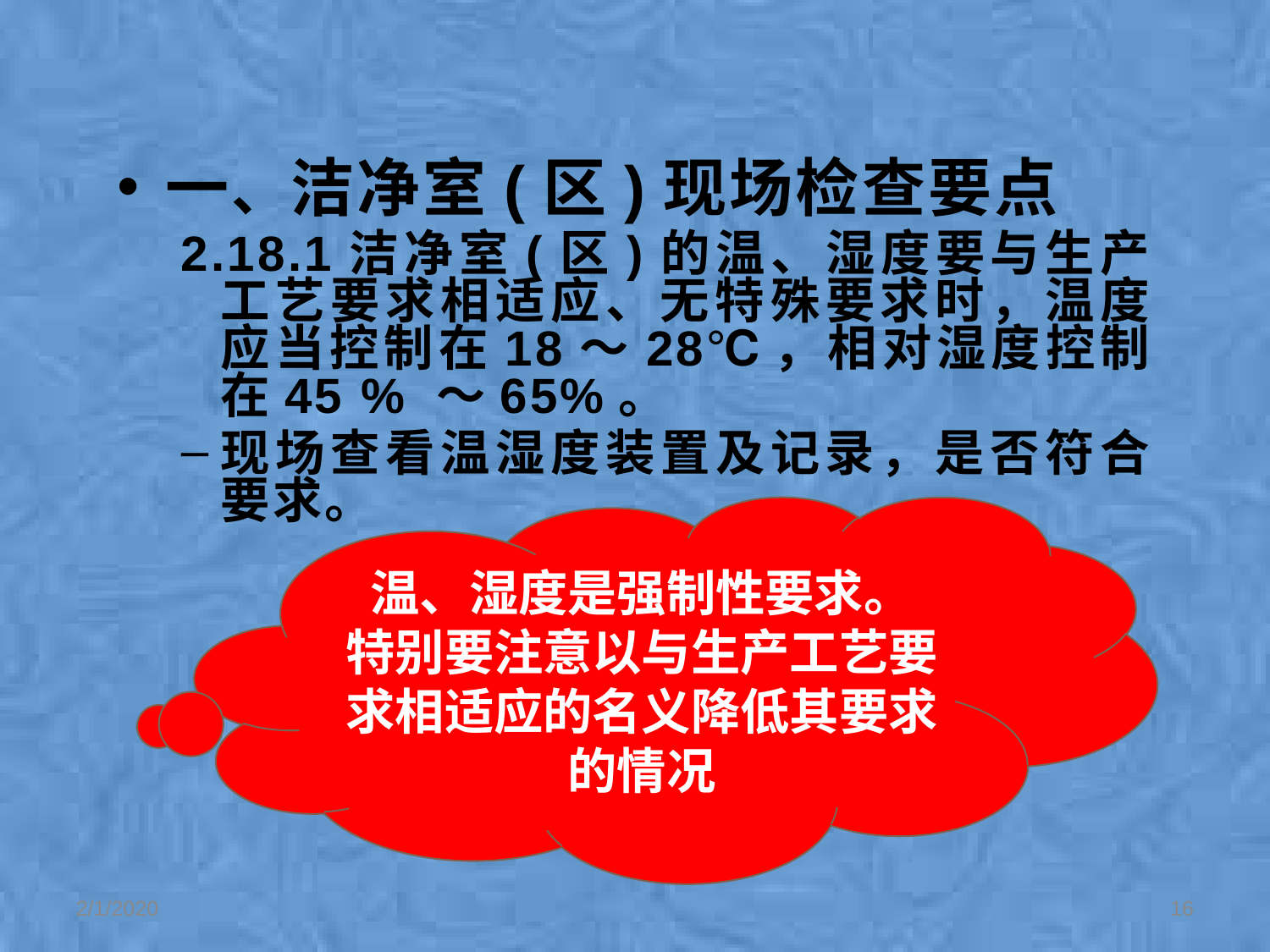

一、洁净室(区)现场检查要点
2.18.1洁净室(区)的温、湿度要与生产工艺要求相适应、无特殊要求时，温度应当控制在18～28℃，相对湿度控制在45 % ～65%。
现场查看温湿度装置及记录，是否符合要求。
温、湿度是强制性要求。
特别要注意以与生产工艺要求相适应的名义降低其要求的情况
2/1/2020
16